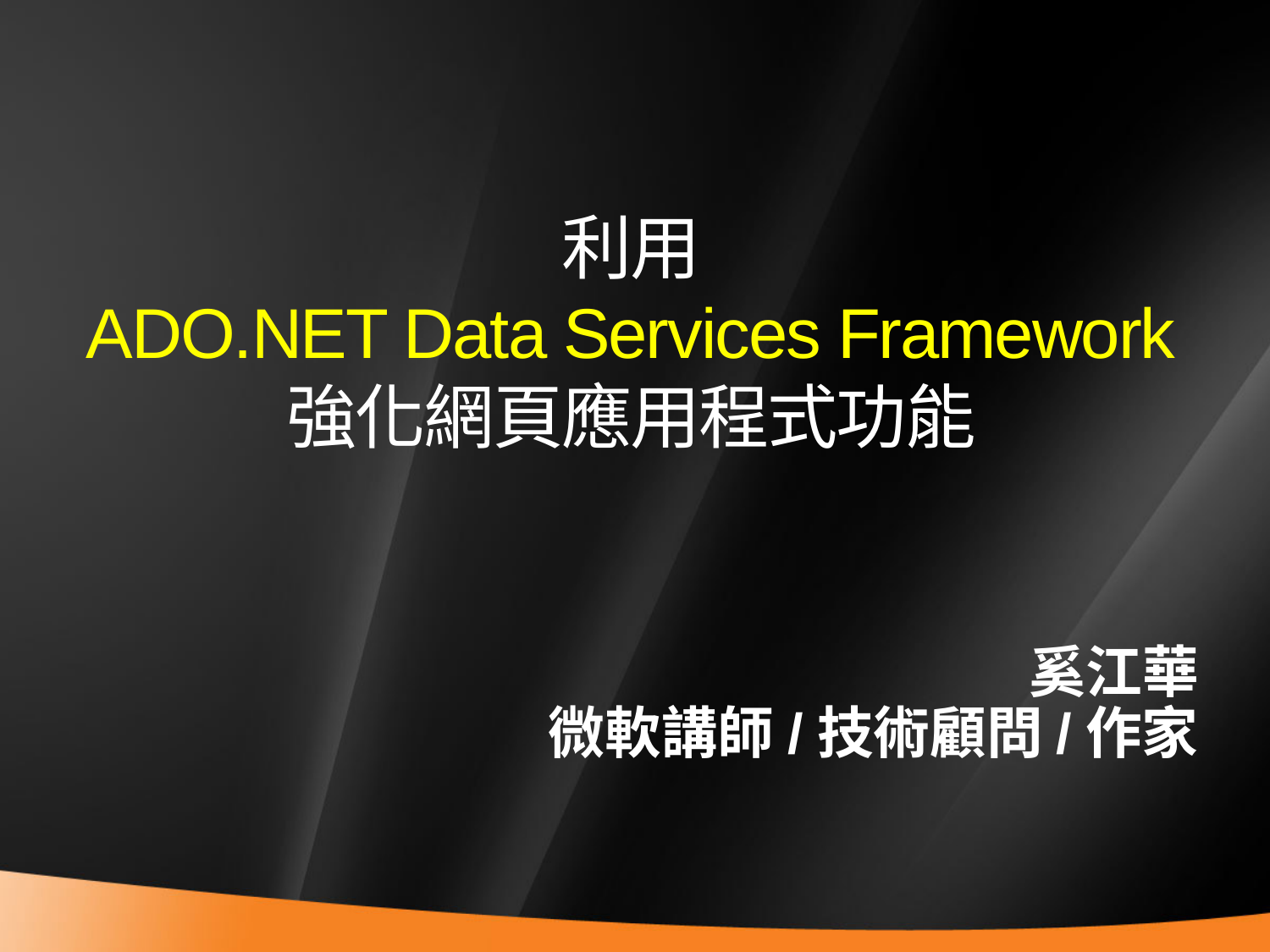

# 利用 ADO.NET Data Services Framework 強化網頁應用程式功能
奚江華
微軟講師/技術顧問/作家